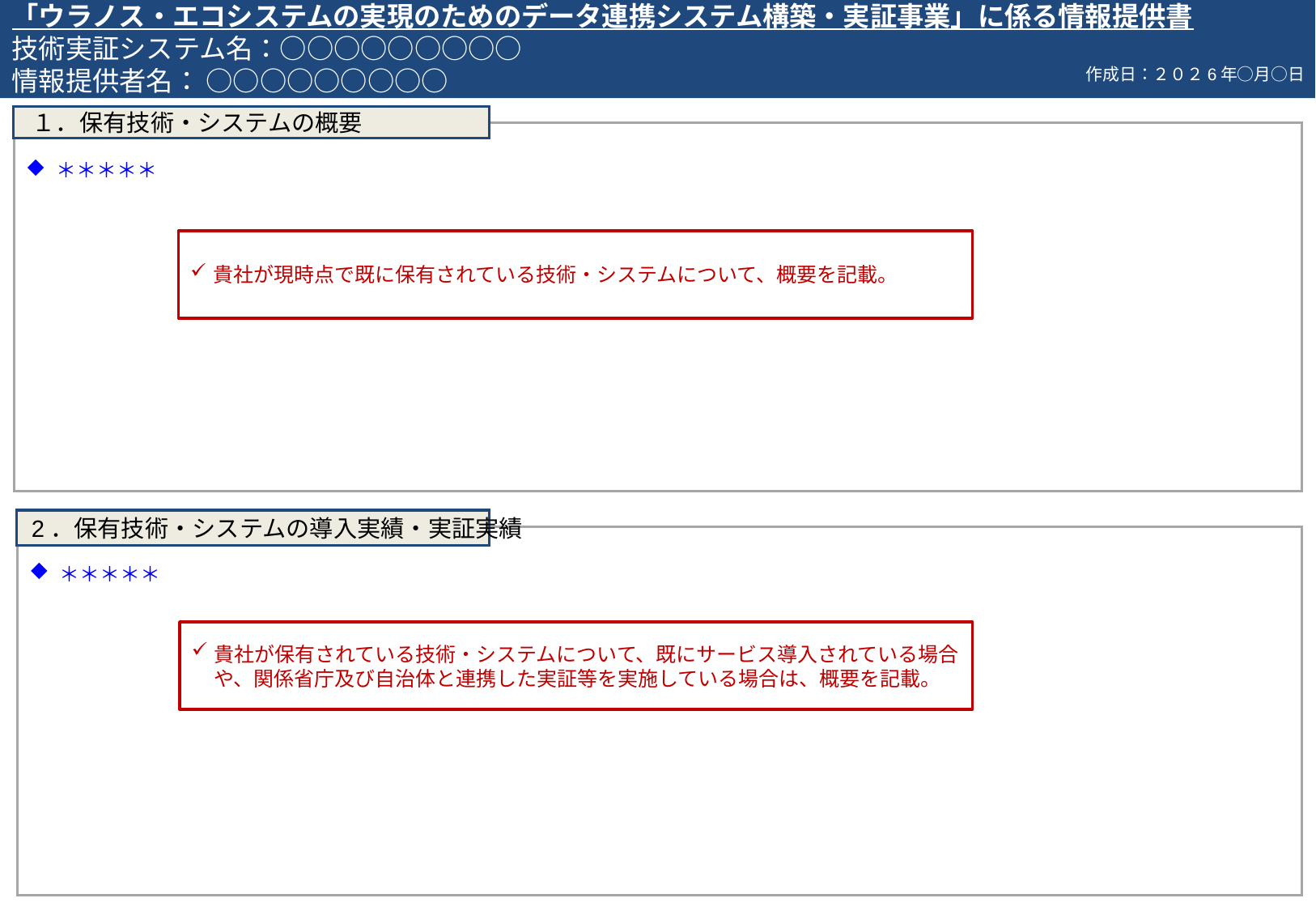

「ウラノス・エコシステムの実現のためのデータ連携システム構築・実証事業」に係る情報提供書
技術実証システム名：○○○○○○○○○
情報提供者名： ○○○○○○○○○
作成日：２０２6年○月○日
 １．保有技術・システムの概要

＊＊＊＊＊
貴社が現時点で既に保有されている技術・システムについて、概要を記載。
 2．保有技術・システムの導入実績・実証実績

＊＊＊＊＊

貴社が保有されている技術・システムについて、既にサービス導入されている場合や、関係省庁及び自治体と連携した実証等を実施している場合は、概要を記載。